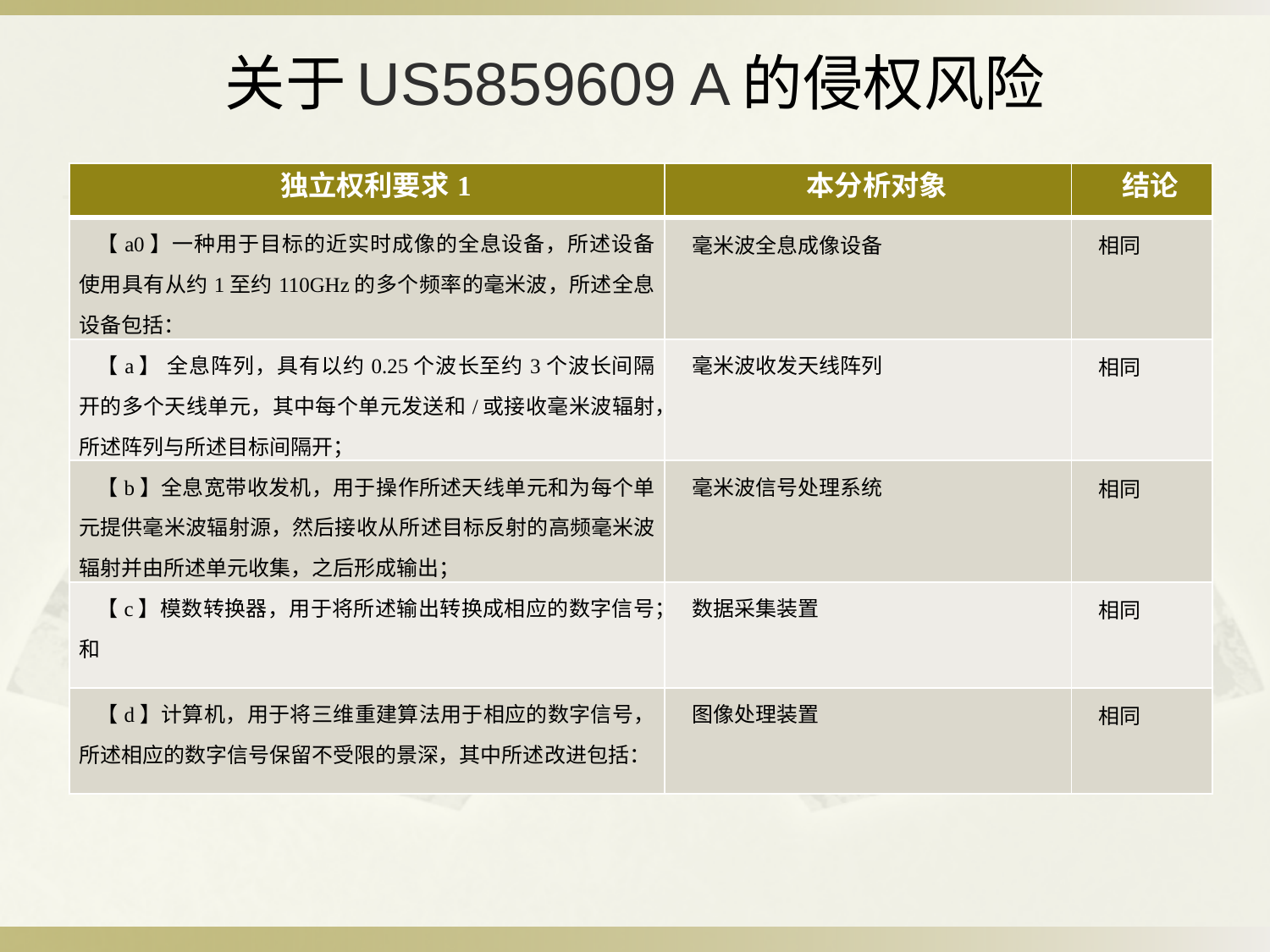

# 关于US5859609 A的侵权风险
| 独立权利要求1 | 本分析对象 | 结论 |
| --- | --- | --- |
| 【a0】一种用于目标的近实时成像的全息设备，所述设备使用具有从约1至约110GHz的多个频率的毫米波，所述全息设备包括： | 毫米波全息成像设备 | 相同 |
| 【a】 全息阵列，具有以约0.25个波长至约3个波长间隔开的多个天线单元，其中每个单元发送和/或接收毫米波辐射，所述阵列与所述目标间隔开； | 毫米波收发天线阵列 | 相同 |
| 【b】全息宽带收发机，用于操作所述天线单元和为每个单元提供毫米波辐射源，然后接收从所述目标反射的高频毫米波辐射并由所述单元收集，之后形成输出； | 毫米波信号处理系统 | 相同 |
| 【c】模数转换器，用于将所述输出转换成相应的数字信号；和 | 数据采集装置 | 相同 |
| 【d】计算机，用于将三维重建算法用于相应的数字信号，所述相应的数字信号保留不受限的景深，其中所述改进包括： | 图像处理装置 | 相同 |